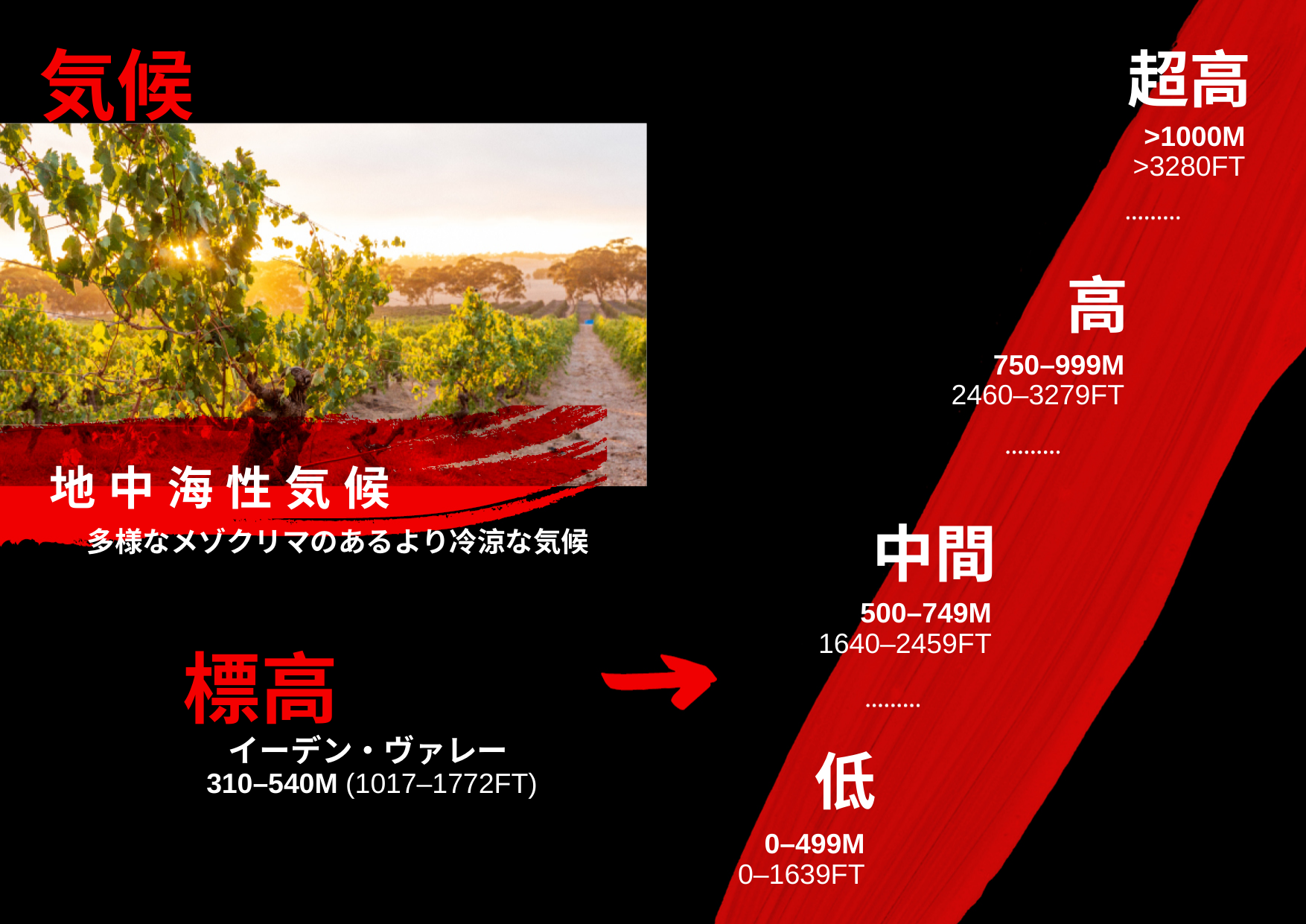

気候
超高
>1000M
>3280FT
高
750–999M
2460–3279FT
地中海性気候
多様なメゾクリマのあるより冷涼な気候
中間
500–749M
1640–2459FT
標高
イーデン・ヴァレー310–540M (1017–1772FT)
低
0–499M
0–1639FT